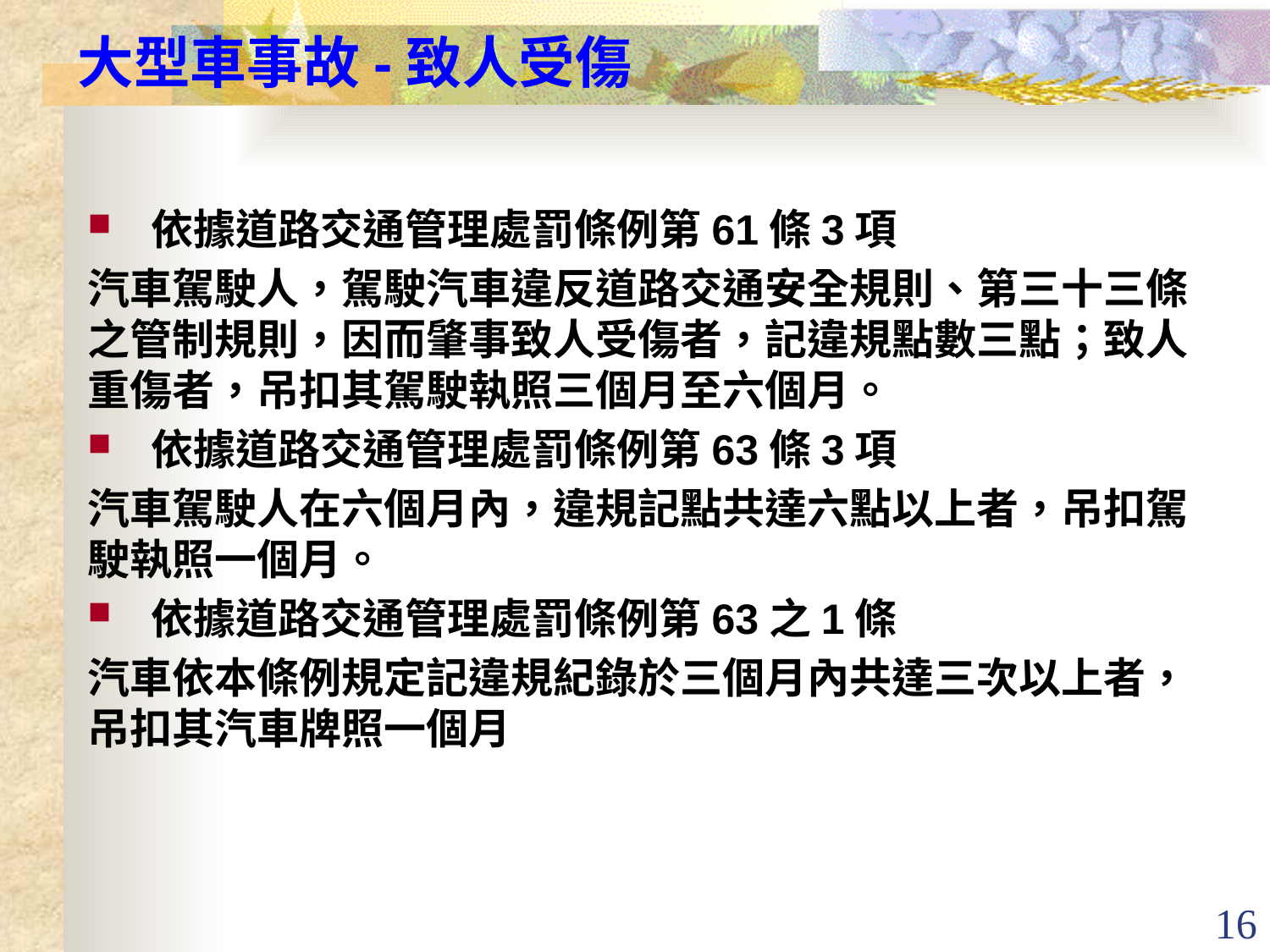

大型車事故-致人受傷
依據道路交通管理處罰條例第61條3項
汽車駕駛人，駕駛汽車違反道路交通安全規則、第三十三條之管制規則，因而肇事致人受傷者，記違規點數三點；致人重傷者，吊扣其駕駛執照三個月至六個月。
依據道路交通管理處罰條例第63條3項
汽車駕駛人在六個月內，違規記點共達六點以上者，吊扣駕駛執照一個月。
依據道路交通管理處罰條例第63之1條
汽車依本條例規定記違規紀錄於三個月內共達三次以上者，吊扣其汽車牌照一個月

16